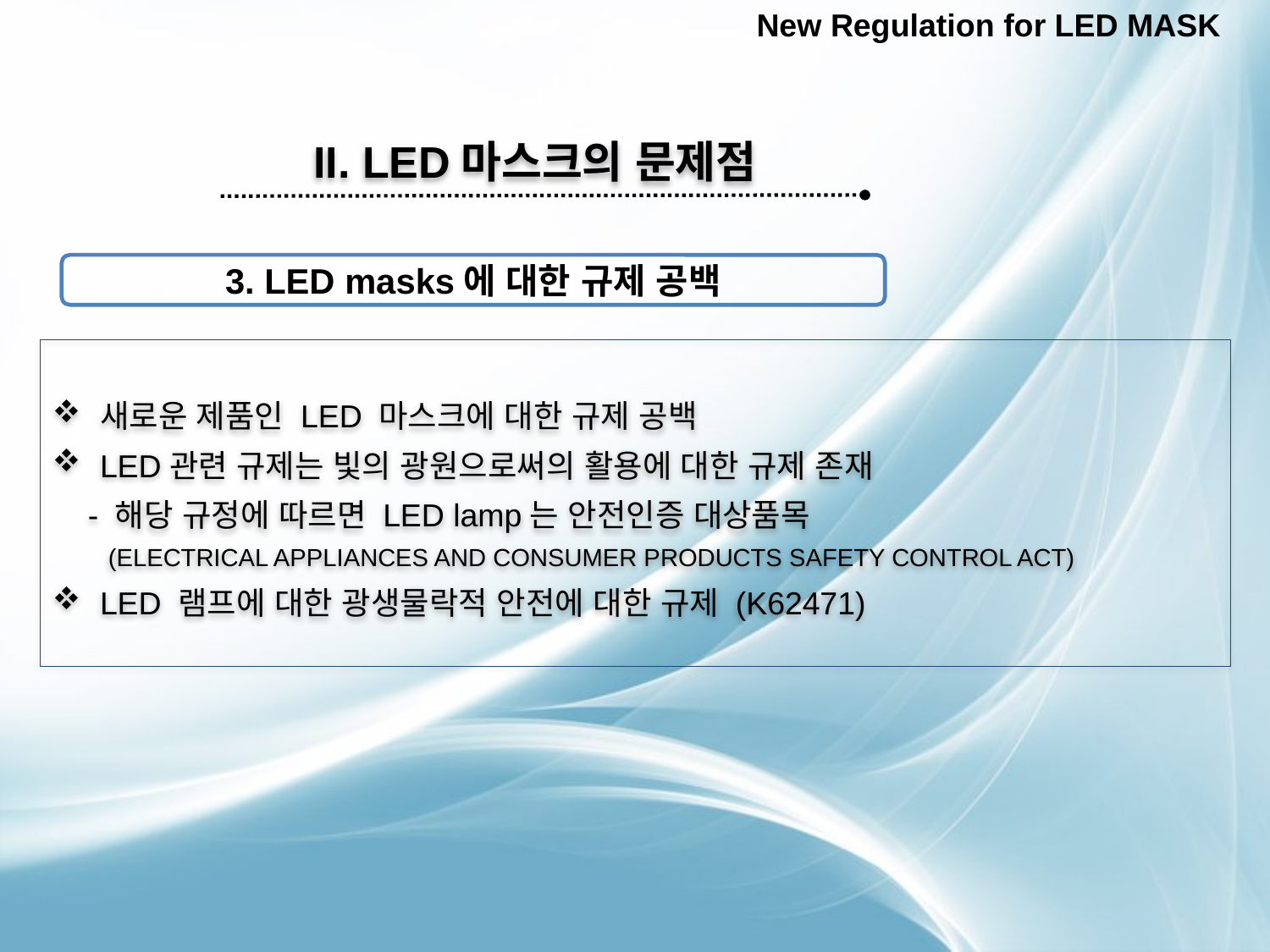

New Regulation for LED MASK
II. LED마스크의 문제점

3. LED masks에 대한 규제 공백
새로운 제품인 LED 마스크에 대한 규제 공백
LED관련 규제는 빛의 광원으로써의 활용에 대한 규제 존재
    - 해당 규정에 따르면 LED lamp는 안전인증 대상품목
        (ELECTRICAL APPLIANCES AND CONSUMER PRODUCTS SAFETY CONTROL ACT)
LED 램프에 대한 광생물락적 안전에 대한 규제 (K62471)